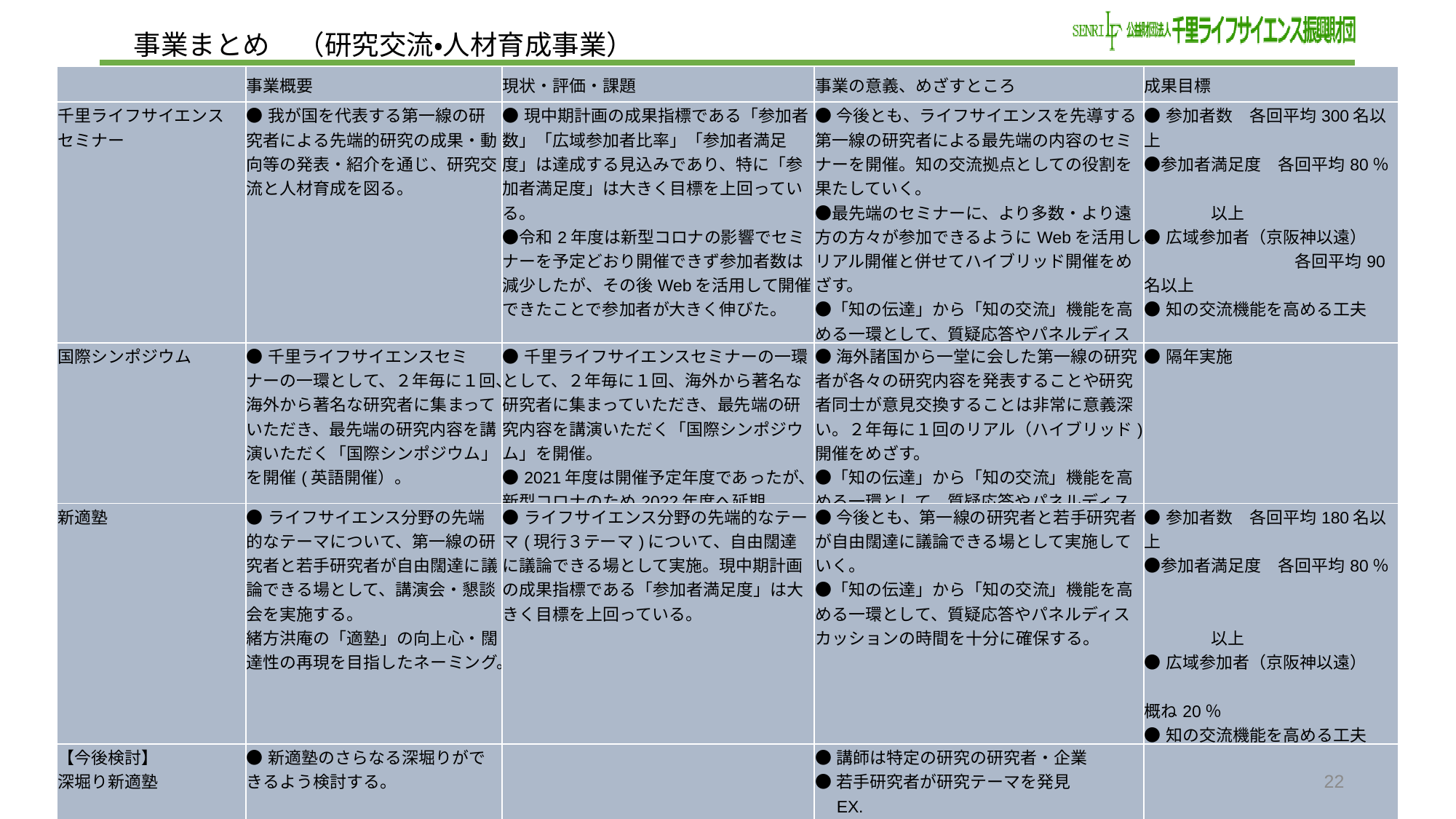

事業まとめ　（研究交流・人材育成事業）
|  | 事業概要 | 現状・評価・課題 | 事業の意義、めざすところ | 成果目標 |
| --- | --- | --- | --- | --- |
| 千里ライフサイエンス セミナー | ●我が国を代表する第一線の研究者による先端的研究の成果・動向等の発表・紹介を通じ、研究交流と人材育成を図る。 | ●現中期計画の成果指標である「参加者数」「広域参加者比率」「参加者満足度」は達成する見込みであり、特に「参加者満足度」は大きく目標を上回っている。 ●令和2年度は新型コロナの影響でセミナーを予定どおり開催できず参加者数は減少したが、その後Webを活用して開催できたことで参加者が大きく伸びた。 | ●今後とも、ライフサイエンスを先導する第一線の研究者による最先端の内容のセミナーを開催。知の交流拠点としての役割を果たしていく。 ●最先端のセミナーに、より多数・より遠方の方々が参加できるようにWebを活用し、リアル開催と併せてハイブリッド開催をめざす。 ●「知の伝達」から「知の交流」機能を高める一環として、質疑応答やパネルディスカッションの時間を十分に確保する。 | ●参加者数　各回平均300名以上 ●参加者満足度　各回平均80％ 　　　　　　　　　　　　　　　　　　　以上 ●広域参加者（京阪神以遠） 　　　　　　　　　各回平均90名以上 ●知の交流機能を高める工夫 |
| 国際シンポジウム | ●千里ライフサイエンスセミナーの一環として、２年毎に１回、海外から著名な研究者に集まっていただき、最先端の研究内容を講演いただく「国際シンポジウム」を開催(英語開催）。 | ●千里ライフサイエンスセミナーの一環として、２年毎に１回、海外から著名な研究者に集まっていただき、最先端の研究内容を講演いただく「国際シンポジウム」を開催。 ●2021年度は開催予定年度であったが、新型コロナのため2022年度へ延期。 | ●海外諸国から一堂に会した第一線の研究者が各々の研究内容を発表することや研究者同士が意見交換することは非常に意義深い。２年毎に１回のリアル（ハイブリッド)開催をめざす。 ●「知の伝達」から「知の交流」機能を高める一環として、質疑応答やパネルディスカッションの時間を十分に確保する。 | ●隔年実施 |
| 新適塾 | ●ライフサイエンス分野の先端的なテーマについて、第一線の研究者と若手研究者が自由闊達に議論できる場として、講演会・懇談会を実施する。 緒方洪庵の「適塾」の向上心・闊達性の再現を目指したネーミング。 | ●ライフサイエンス分野の先端的なテーマ(現行３テーマ)について、自由闊達に議論できる場として実施。現中期計画の成果指標である「参加者満足度」は大きく目標を上回っている。 | ●今後とも、第一線の研究者と若手研究者が自由闊達に議論できる場として実施していく。 ●「知の伝達」から「知の交流」機能を高める一環として、質疑応答やパネルディスカッションの時間を十分に確保する。 | ●参加者数　各回平均180名以上 ●参加者満足度　各回平均80％　 　　　　　　　　　　　　　　　　　　　以上 ●広域参加者（京阪神以遠） 　　　　　　　　　　　　　　　概ね20％ ●知の交流機能を高める工夫 |
| 【今後検討】 深堀り新適塾 | ●新適塾のさらなる深堀りができるよう検討する。 |  | ●講師は特定の研究の研究者・企業 ●若手研究者が研究テーマを発見 　EX. 　定員30名程度、40歳以下の若手研究者 　３回シリーズの自由討議・意見交換会 |  |
22